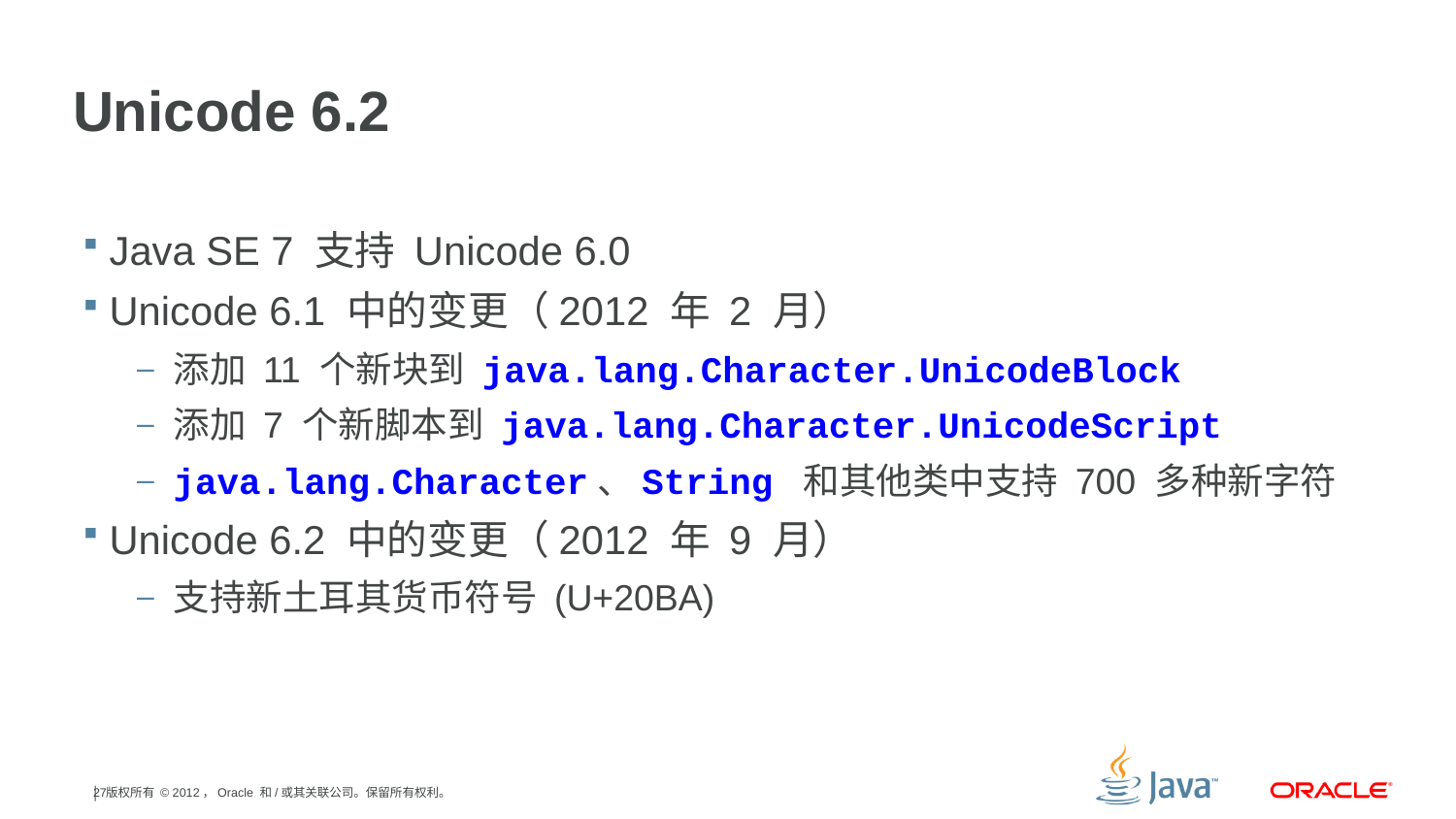

# Unicode 6.2
Java SE 7 支持 Unicode 6.0
Unicode 6.1 中的变更（2012 年 2 月）
添加 11 个新块到 java.lang.Character.UnicodeBlock
添加 7 个新脚本到 java.lang.Character.UnicodeScript
java.lang.Character、String 和其他类中支持 700 多种新字符
Unicode 6.2 中的变更（2012 年 9 月）
支持新土耳其货币符号 (U+20BA)